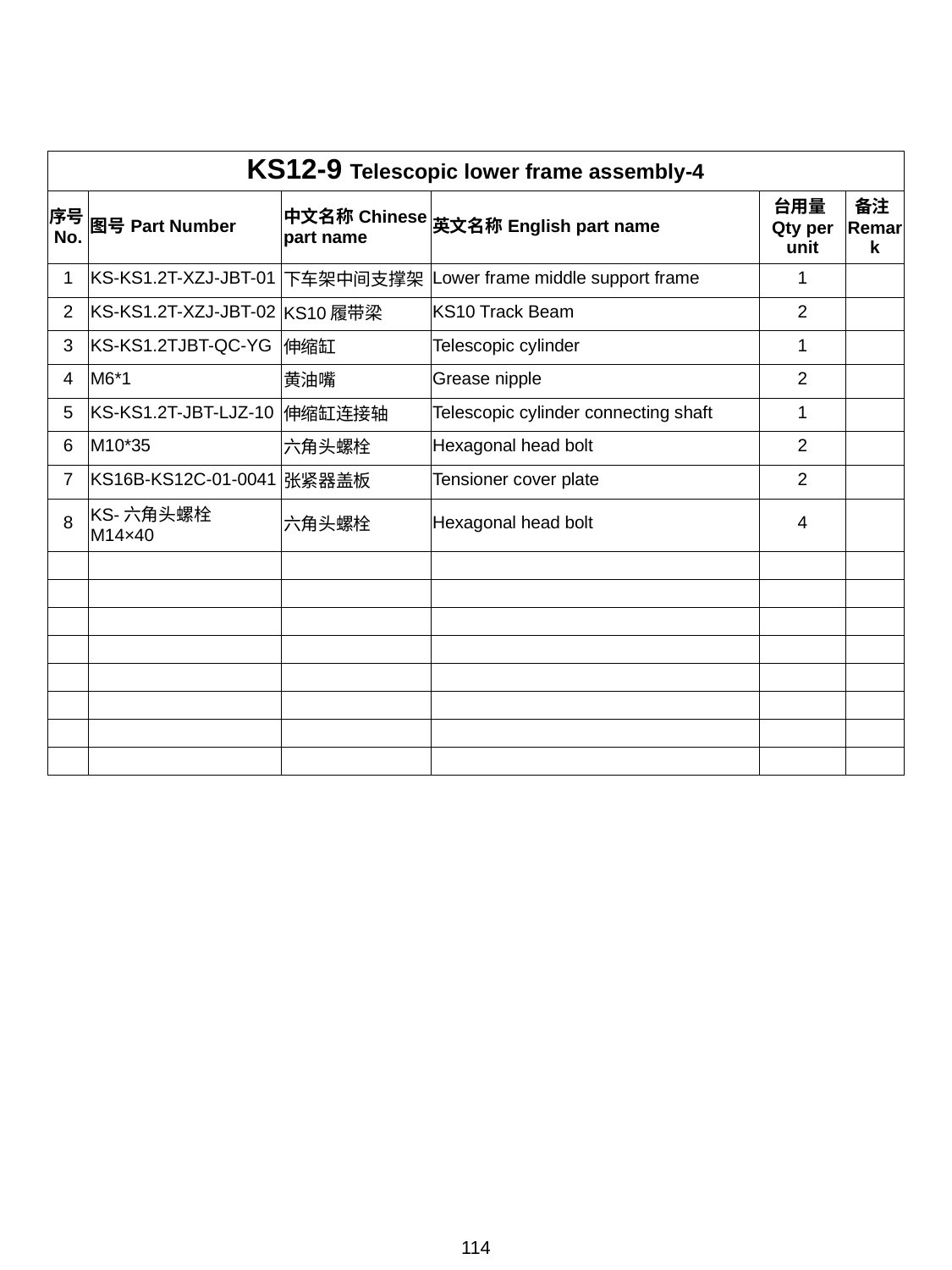

| KS12-9 Telescopic lower frame assembly-4 |  |  |  |  |  |
| --- | --- | --- | --- | --- | --- |
| 序号No. | 图号Part Number | 中文名称Chinese part name | 英文名称English part name | 台用量Qty per unit | 备注Remark |
| 1 | KS-KS1.2T-XZJ-JBT-01 | 下车架中间支撑架 | Lower frame middle support frame | 1 |  |
| 2 | KS-KS1.2T-XZJ-JBT-02 | KS10履带梁 | KS10 Track Beam | 2 |  |
| 3 | KS-KS1.2TJBT-QC-YG | 伸缩缸 | Telescopic cylinder | 1 |  |
| 4 | M6\*1 | 黄油嘴 | Grease nipple | 2 |  |
| 5 | KS-KS1.2T-JBT-LJZ-10 | 伸缩缸连接轴 | Telescopic cylinder connecting shaft | 1 |  |
| 6 | M10\*35 | 六角头螺栓 | Hexagonal head bolt | 2 |  |
| 7 | KS16B-KS12C-01-0041 | 张紧器盖板 | Tensioner cover plate | 2 |  |
| 8 | KS-六角头螺栓M14×40 | 六角头螺栓 | Hexagonal head bolt | 4 |  |
|  |  |  |  |  |  |
|  |  |  |  |  |  |
|  |  |  |  |  |  |
|  |  |  |  |  |  |
|  |  |  |  |  |  |
|  |  |  |  |  |  |
|  |  |  |  |  |  |
|  |  |  |  |  |  |
114